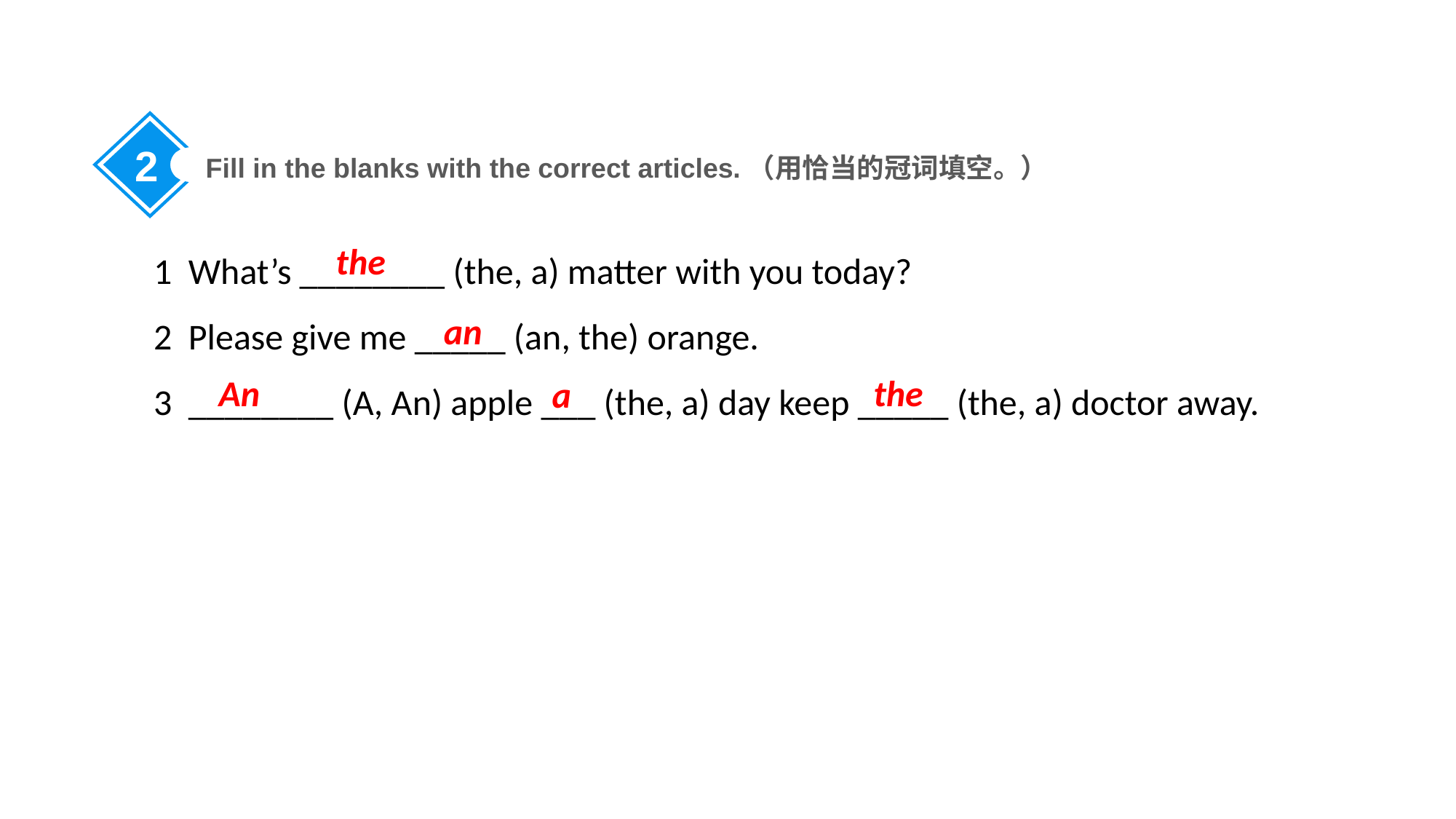

2
Fill in the blanks with the correct articles.（用恰当的冠词填空。）
1  What’s ________ (the, a) matter with you today?
2  Please give me _____ (an, the) orange.
3  ________ (A, An) apple ___ (the, a) day keep _____ (the, a) doctor away.
the
an
An
the
a